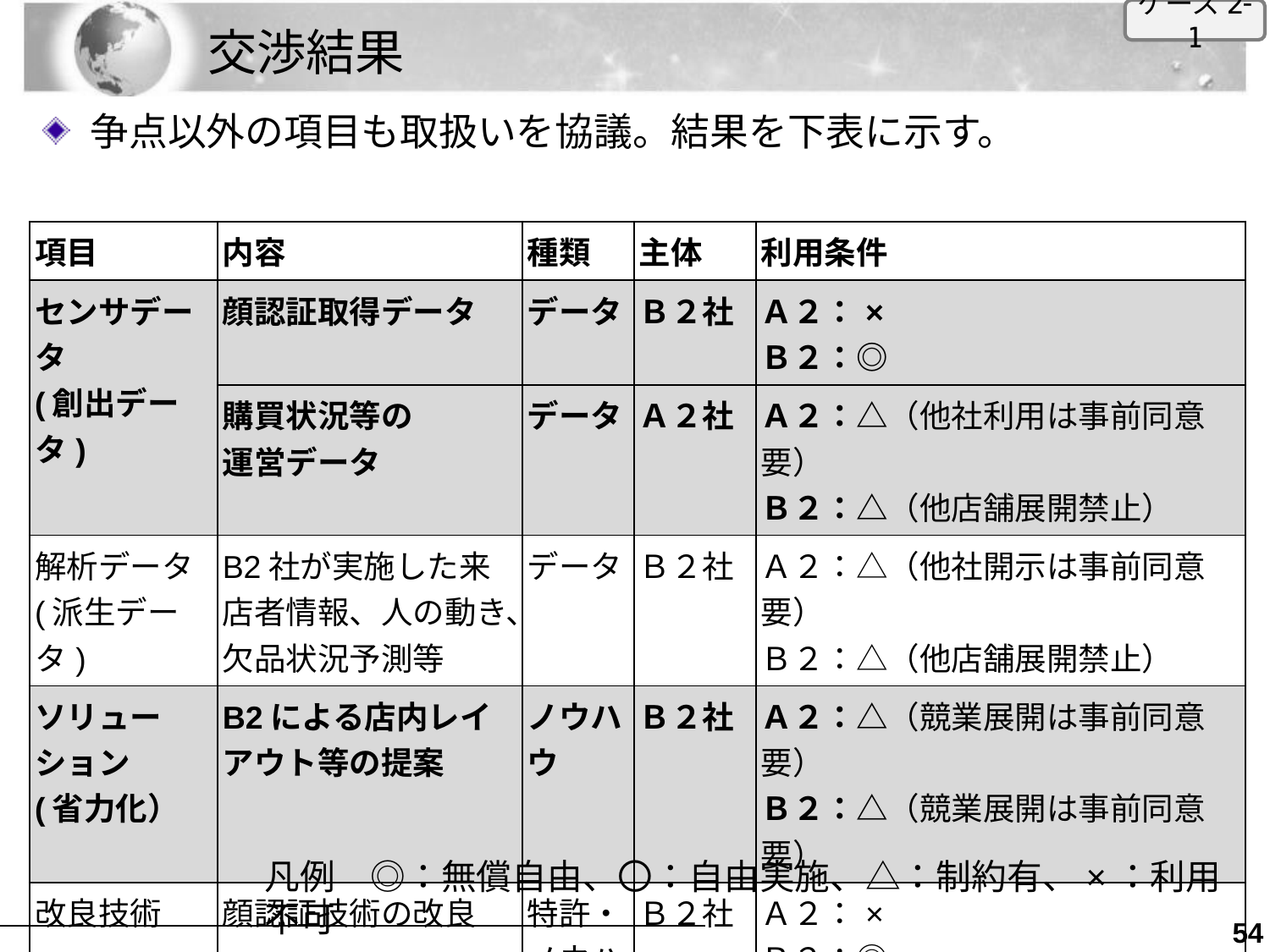

ケース2-1
# 交渉結果
争点以外の項目も取扱いを協議。結果を下表に示す。
| 項目 | 内容 | 種類 | 主体 | 利用条件 |
| --- | --- | --- | --- | --- |
| センサデータ (創出データ) | 顔認証取得データ | データ | Ｂ２社 | Ａ２：× Ｂ２：◎ |
|  | 購買状況等の 運営データ | データ | Ａ２社 | Ａ２：△（他社利用は事前同意要） Ｂ２：△（他店舗展開禁止） |
| 解析データ (派生データ) | B2社が実施した来店者情報、人の動き、欠品状況予測等 | データ | Ｂ２社 | Ａ２：△（他社開示は事前同意要） Ｂ２：△（他店舗展開禁止） |
| ソリューション (省力化） | B2による店内レイアウト等の提案 | ノウハウ | Ｂ２社 | Ａ２：△（競業展開は事前同意要） Ｂ２：△（競業展開は事前同意要） |
| 改良技術 | 顔認証技術の改良 | 特許・ ノウハウ | Ｂ２社 | Ａ２：× Ｂ２：◎ |
|  | 電子棚等のIoT技術 関連設備の改良 |  | 発明者 主義 | Ａ２：△（共有特許は双方自由） Ｂ２：△（共有特許は双方自由） |
凡例　◎：無償自由、〇：自由実施、△：制約有、×：利用不可
54